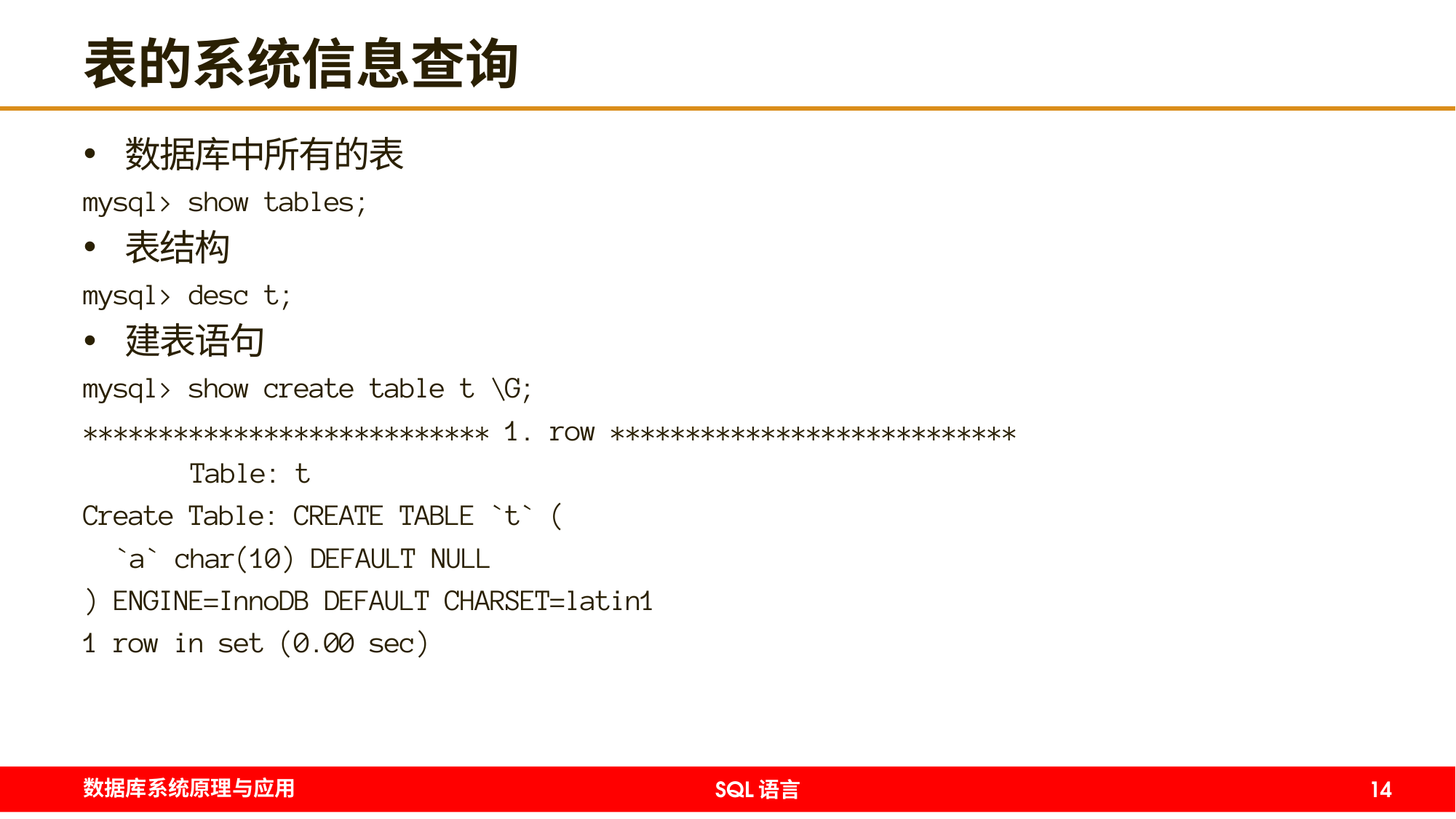

# 表的系统信息查询
数据库中所有的表
mysql> show tables;
表结构
mysql> desc t;
建表语句
mysql> show create table t \G;
*************************** 1. row ***************************
       Table: t
Create Table: CREATE TABLE `t` (
  `a` char(10) DEFAULT NULL
) ENGINE=InnoDB DEFAULT CHARSET=latin1
1 row in set (0.00 sec)